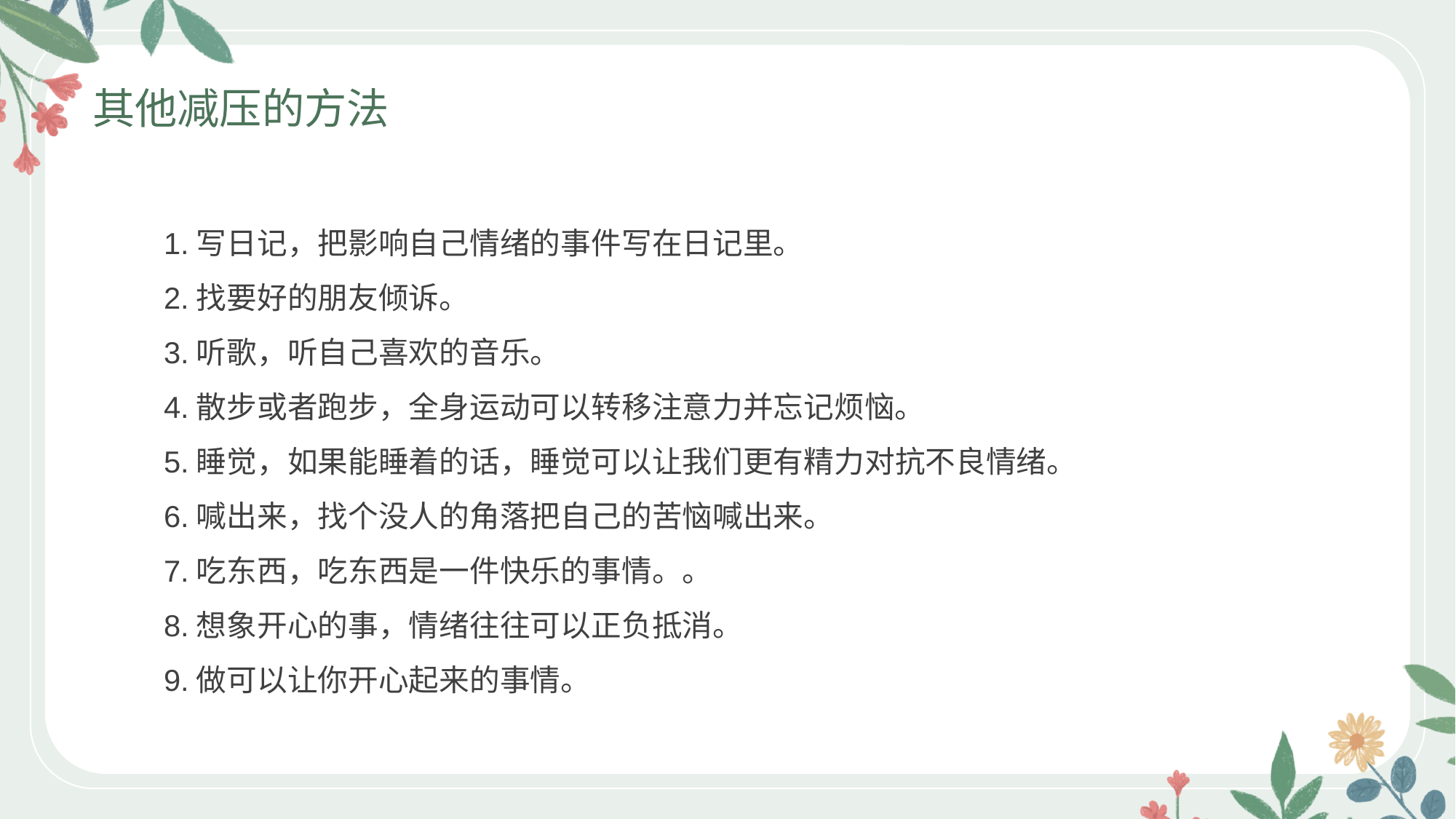

其他减压的方法
1.写日记，把影响自己情绪的事件写在日记里。
2.找要好的朋友倾诉。
3.听歌，听自己喜欢的音乐。
4.散步或者跑步，全身运动可以转移注意力并忘记烦恼。
5.睡觉，如果能睡着的话，睡觉可以让我们更有精力对抗不良情绪。
6.喊出来，找个没人的角落把自己的苦恼喊出来。
7.吃东西，吃东西是一件快乐的事情。。
8.想象开心的事，情绪往往可以正负抵消。
9.做可以让你开心起来的事情。